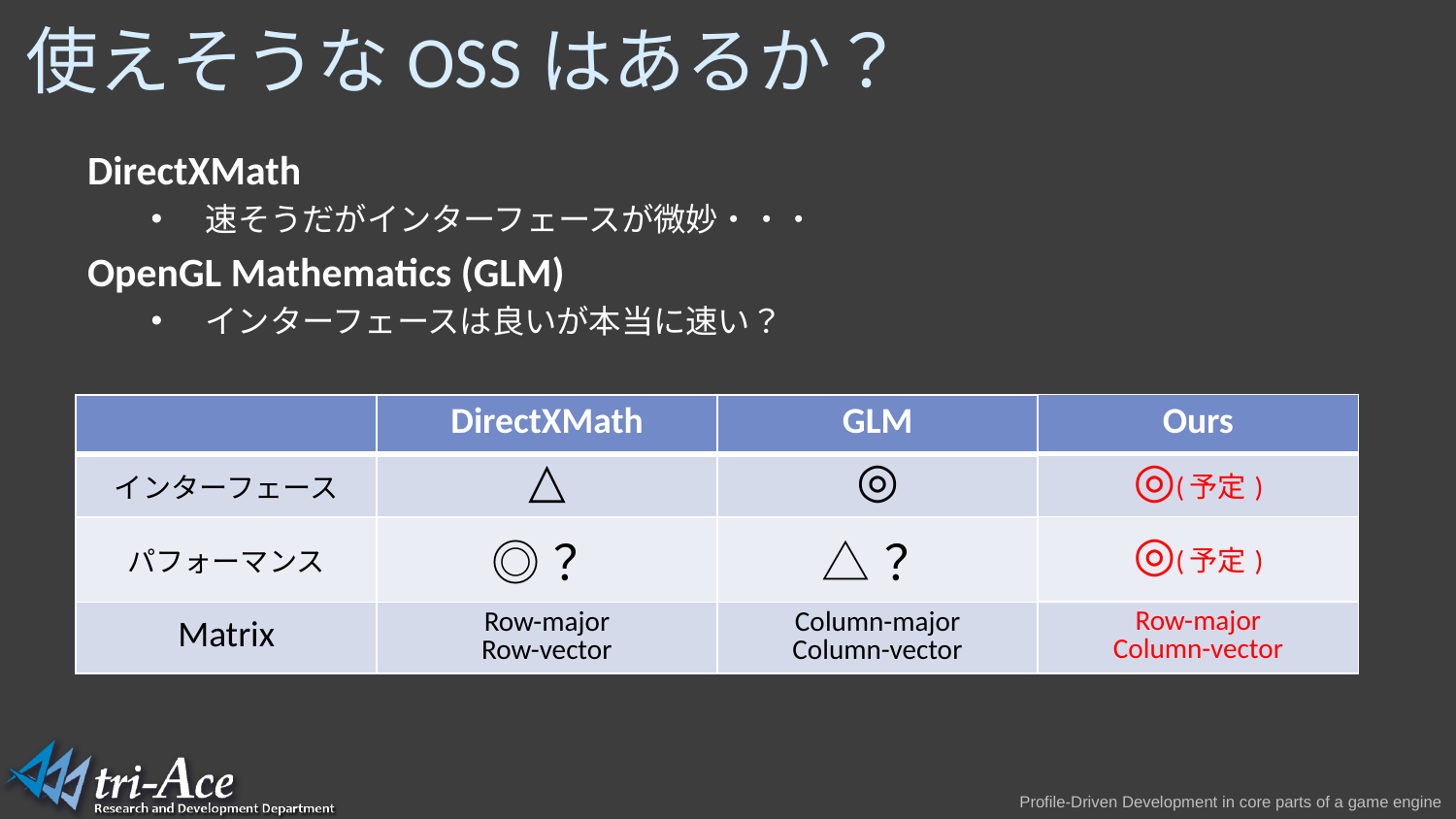

# 使えそうなOSSはあるか？
DirectXMath
速そうだがインターフェースが微妙・・・
OpenGL Mathematics (GLM)
インターフェースは良いが本当に速い？
|  | DirectXMath | GLM | Ours |
| --- | --- | --- | --- |
| インターフェース | △ | ◎ | ◎(予定) |
| パフォーマンス | ◎？ | △？ | ◎(予定) |
| Matrix | Row-major Row-vector | Column-major Column-vector | Row-major Column-vector |
|  | DirectXMath | GLM |
| --- | --- | --- |
| インターフェース | △ | ◎ |
| パフォーマンス | ◎？ | △？ |
| Matrix | Row-major Row-vector | Column-major Column-vector |